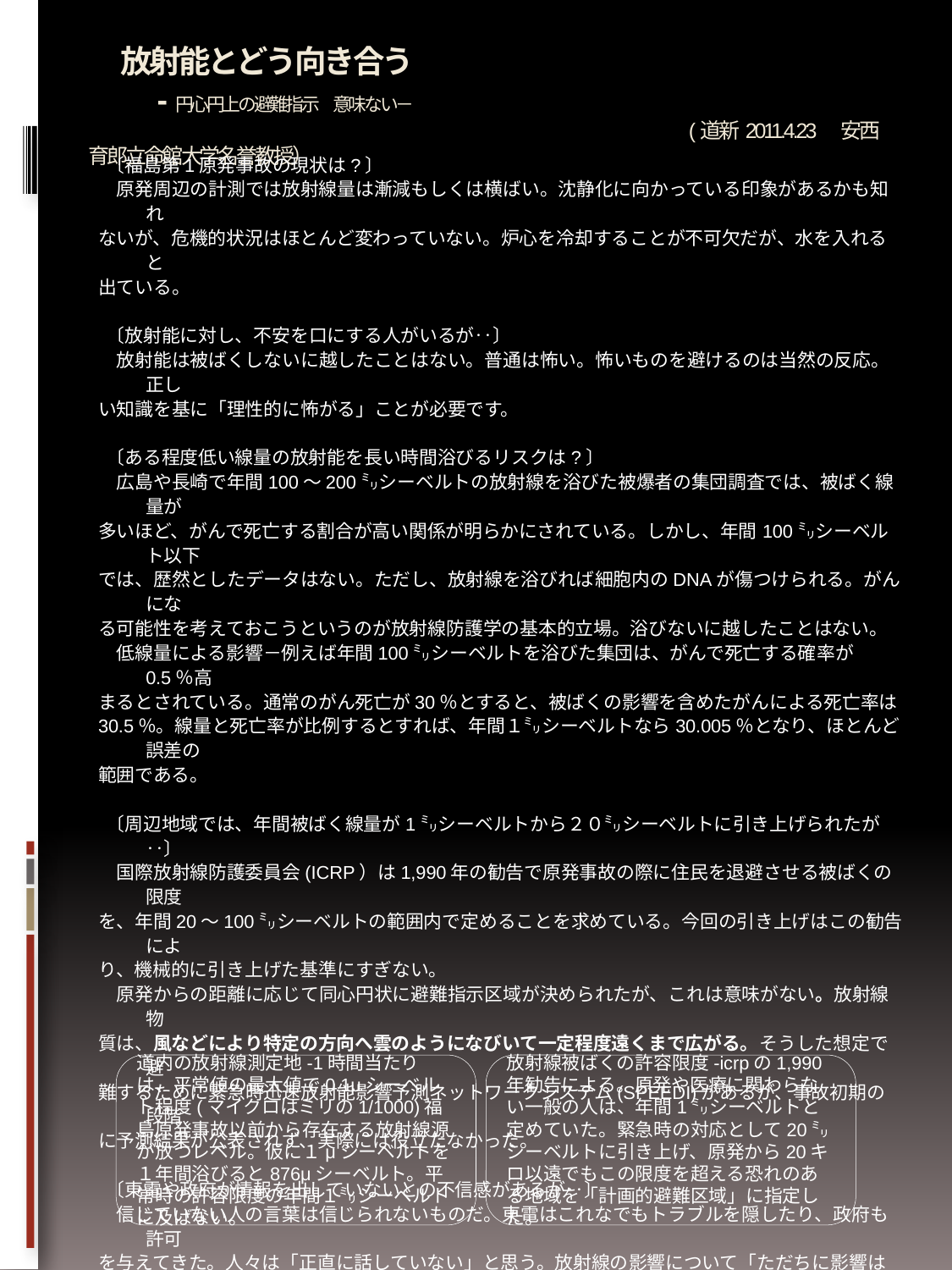

# 放射能とどう向き合う 　　-円心円上の避難指示　意味ない－　　　　　　　　　　　　　　　　　　　　　 　　　　　　　　　　　　　　　　　　　　　　　　　　　　　　　　(道新2011.4.23　安西育郎立命館大学名誉教授）
 〔福島第1原発事故の現状は?〕
　原発周辺の計測では放射線量は漸減もしくは横ばい。沈静化に向かっている印象があるかも知れ
ないが、危機的状況はほとんど変わっていない。炉心を冷却することが不可欠だが、水を入れると
出ている。

 〔放射能に対し、不安を口にする人がいるが‥〕
　放射能は被ばくしないに越したことはない。普通は怖い。怖いものを避けるのは当然の反応。正し
い知識を基に「理性的に怖がる」ことが必要です。

 〔ある程度低い線量の放射能を長い時間浴びるリスクは?〕
　広島や長崎で年間100～200㍉シーベルトの放射線を浴びた被爆者の集団調査では、被ばく線量が
多いほど、がんで死亡する割合が高い関係が明らかにされている。しかし、年間100㍉シーベルト以下
では、歴然としたデータはない。ただし、放射線を浴びれば細胞内のDNAが傷つけられる。がんにな
る可能性を考えておこうというのが放射線防護学の基本的立場。浴びないに越したことはない。
　低線量による影響－例えば年間100㍉シーベルトを浴びた集団は、がんで死亡する確率が0.5％高
まるとされている。通常のがん死亡が30％とすると、被ばくの影響を含めたがんによる死亡率は
30.5％。線量と死亡率が比例するとすれば、年間１㍉シーベルトなら30.005％となり、ほとんど誤差の
範囲である。

 〔周辺地域では、年間被ばく線量が1㍉シーベルトから２０㍉シーベルトに引き上げられたが‥〕
　国際放射線防護委員会(ICRP）は1,990年の勧告で原発事故の際に住民を退避させる被ばくの限度
を、年間20～100㍉シーベルトの範囲内で定めることを求めている。今回の引き上げはこの勧告によ
り、機械的に引き上げた基準にすぎない。
　原発からの距離に応じて同心円状に避難指示区域が決められたが、これは意味がない。放射線物
質は、風などにより特定の方向へ雲のようになびいて一定程度遠くまで広がる。そうした想定で避
難するために緊急時迅速放射能影響予測ネットワークシステム(SPEEDI)があるが、事故初期の段階
に予測結果が公表されず、実際には役立たなかった。

 〔東電や政府が情報を出していないとの不信感があるが‥〕
　信じていない人の言葉は信じられないものだ。東電はこれなでもトラブルを隠したり、政府も許可
を与えてきた。人々は「正直に話していない」と思う。放射線の影響について「ただちに影響はない」
「CT検査の何分の１」の表現がよくつかわれた。「直ちに」は、積算量を示し、その危険性をきちんと説
明すべきでした。CTとの対比はメリットがまったくない原発事故の被ばくと比較するのがおかしい。

 〔安全強調、危険性をあおる報道があるが‥〕
　情報リテラシーが求められている。過度に恐れず、実態を軽視せず、復興を支援していく姿勢が必
要です。

道内の放射線測定地-1時間当たりは、平常値の最大値で0.1μシーベルト程度(マイクロはミリの1/1000)福島原発事故以前から存在する放射線源が放つレベル。仮に１μシーベルトを１年間浴びると876μシーベルト。平常時の許容限度の年間１㍉シーベルトに及ばない。
放射線被ばくの許容限度-icrpの1,990年勧告による。原発や医療に関わらない一般の人は、年間1㍉シーベルトと定めていた。緊急時の対応として20㍉シーベルトに引き上げ、原発から20キロ以遠でもこの限度を超える恐れのある地域を「計画的避難区域」に指定した。